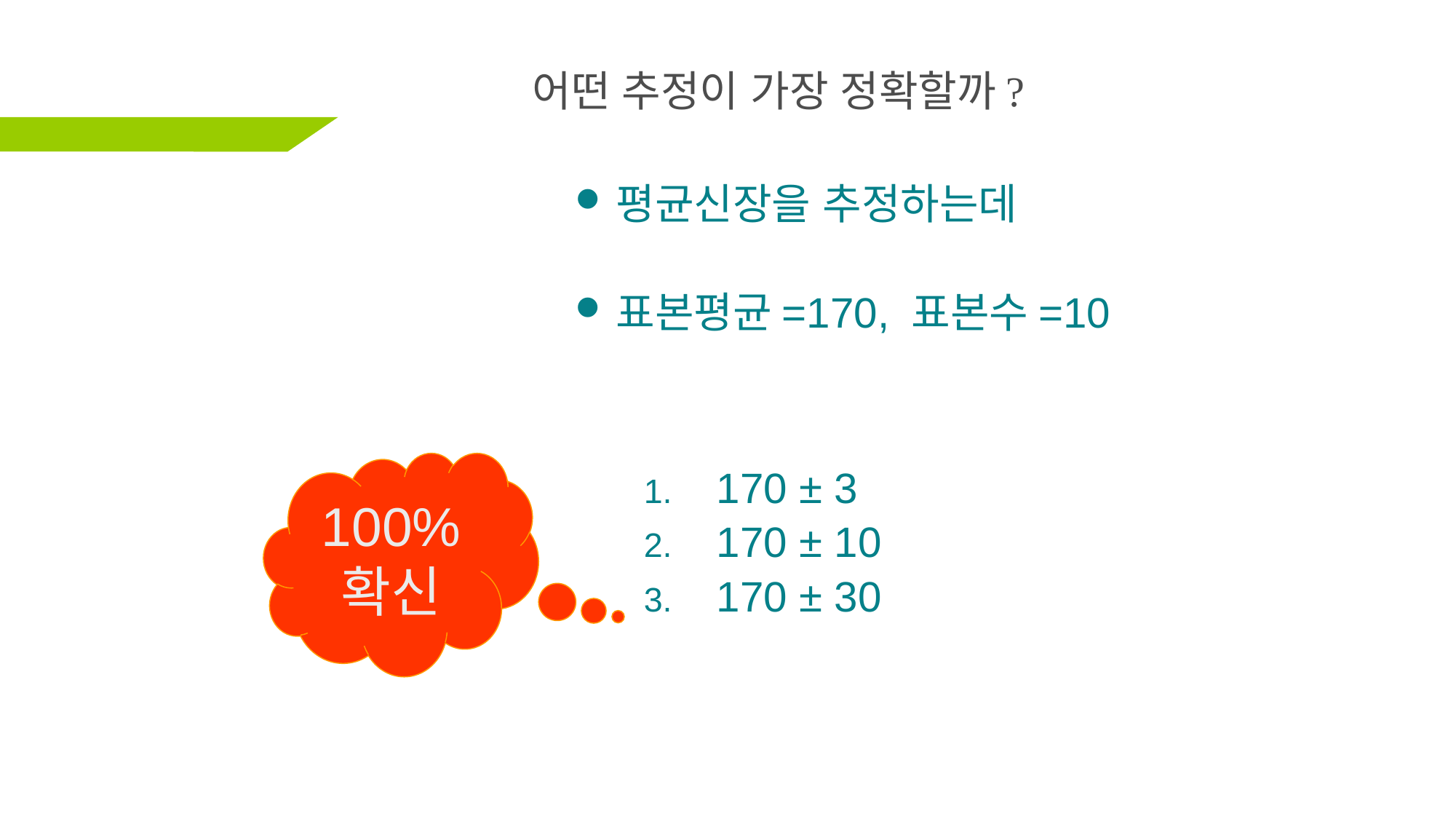

# 어떤 추정이 가장 정확할까?
평균신장을 추정하는데

표본평균=170, 표본수=10
100%
확신
170 ± 3
170 ± 10
170 ± 30